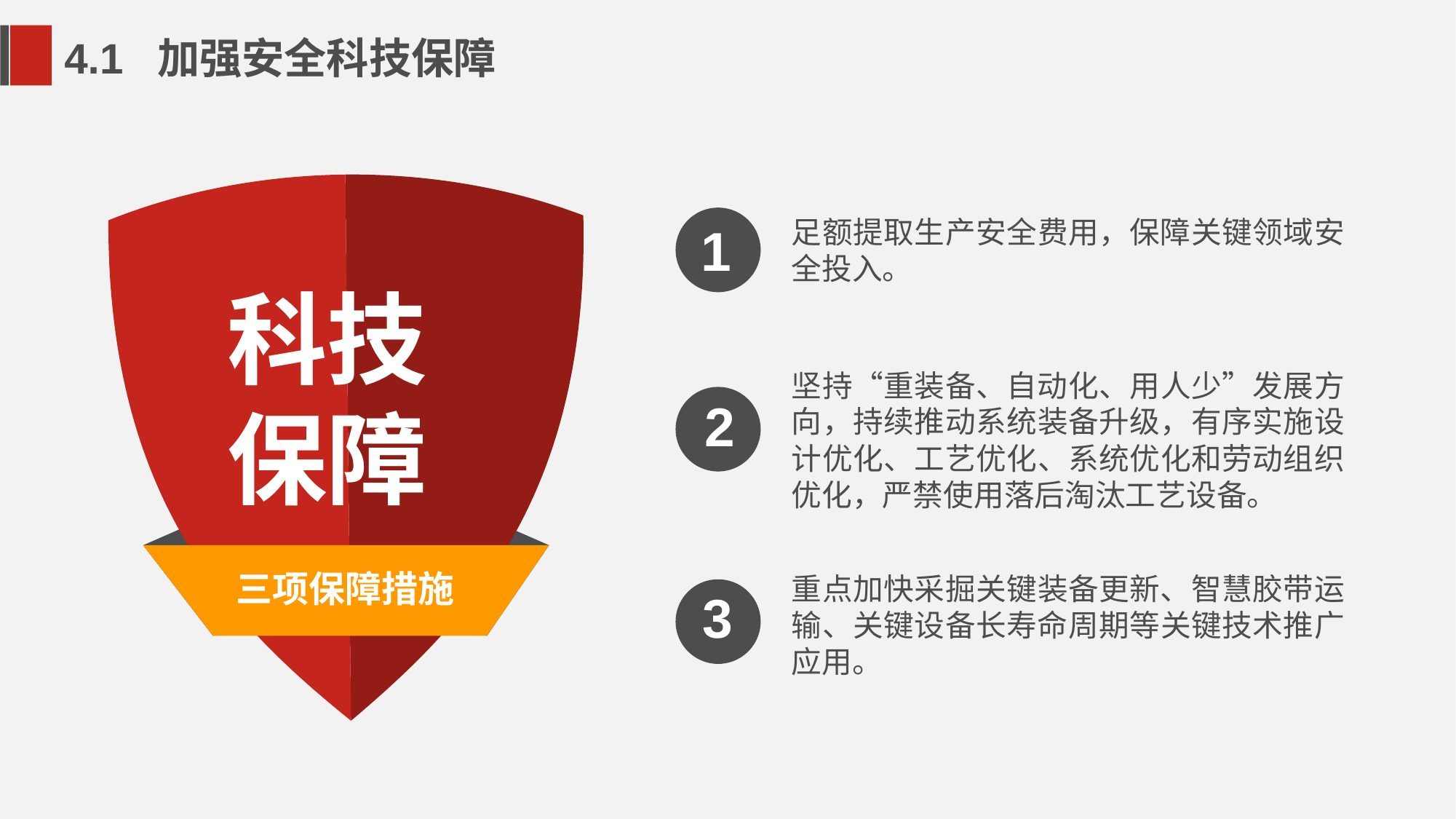

4.1  加强安全科技保障

1
足额提取生产安全费用，保障关键领域安全投入。
科技保障
坚持“重装备、自动化、用人少”发展方向，持续推动系统装备升级，有序实施设计优化、工艺优化、系统优化和劳动组织优化，严禁使用落后淘汰工艺设备。

2

三项保障措施
重点加快采掘关键装备更新、智慧胶带运输、关键设备长寿命周期等关键技术推广应用。
3